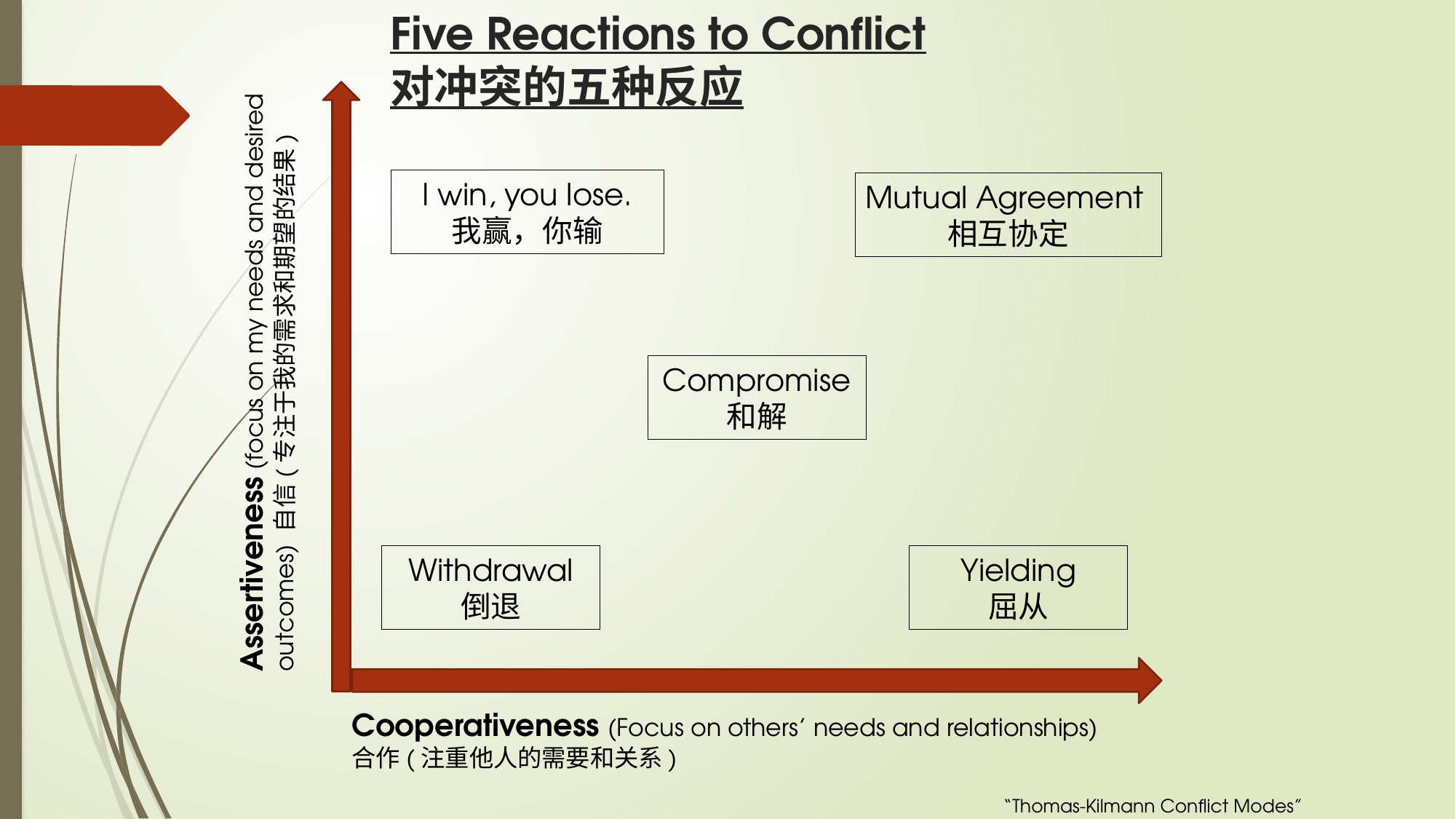

# Five Reactions to Conflict 对冲突的五种反应
Assertiveness (focus on my needs and desired outcomes) 自信(专注于我的需求和期望的结果)

I win, you lose.
我赢，你输
Mutual Agreement相互协定
Compromise
和解
Withdrawal
倒退
Yielding
屈从

Cooperativeness (Focus on others’ needs and relationships)
合作(注重他人的需要和关系)
“Thomas-Kilmann Conflict Modes”